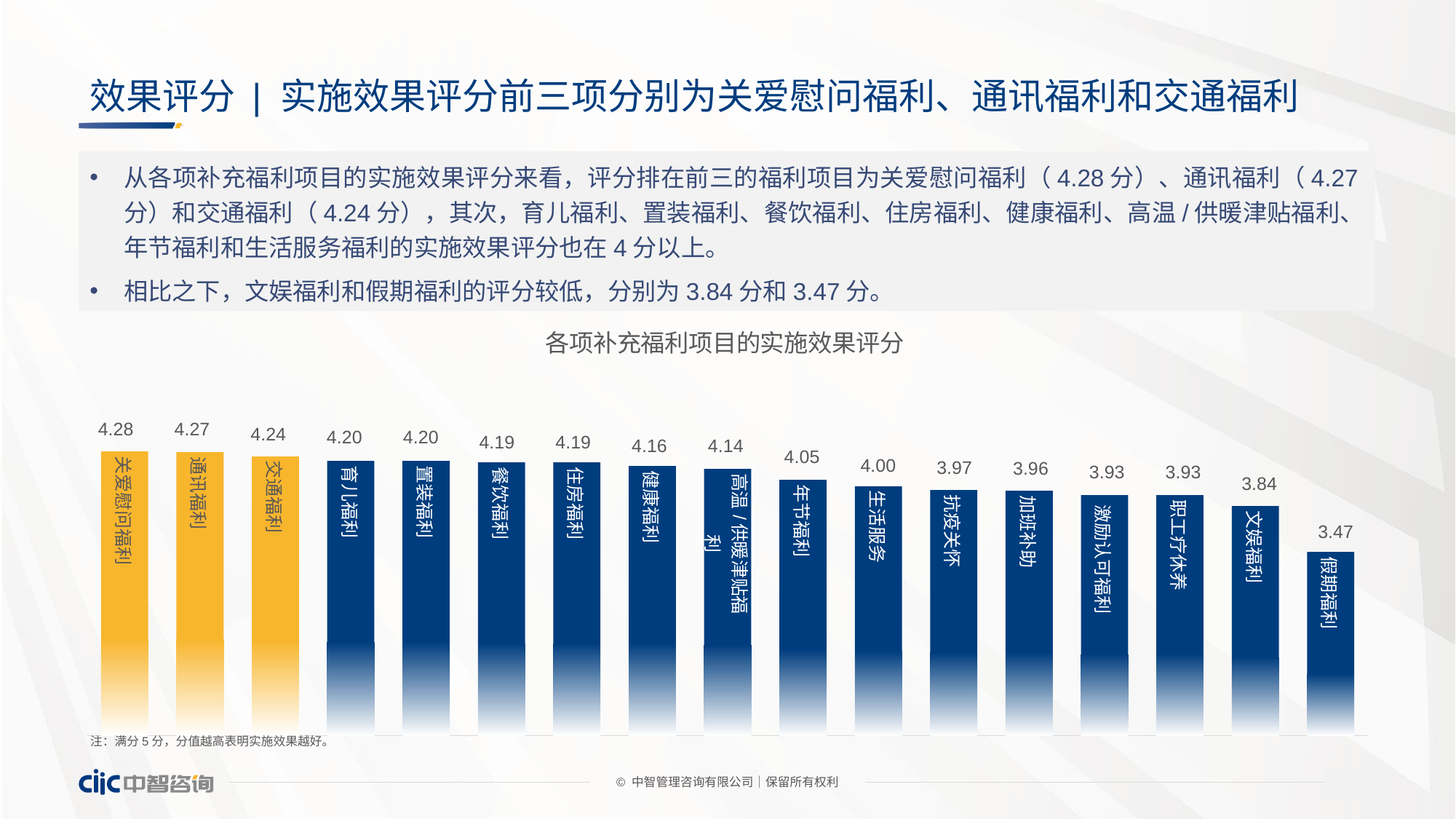

# 效果评分 | 实施效果评分前三项分别为关爱慰问福利、通讯福利和交通福利
从各项补充福利项目的实施效果评分来看，评分排在前三的福利项目为关爱慰问福利（4.28分）、通讯福利（4.27分）和交通福利（4.24分），其次，育儿福利、置装福利、餐饮福利、住房福利、健康福利、高温/供暖津贴福利、年节福利和生活服务福利的实施效果评分也在4分以上。
相比之下，文娱福利和假期福利的评分较低，分别为3.84分和3.47分。

### Chart: 各项补充福利项目的实施效果评分

| Category | 占比 |
|---|---|
| 关爱慰问福利 | 4.28 |
| 通讯福利 | 4.27 |
| 交通福利 | 4.24 |
| 育儿福利 | 4.2 |
| 置装福利 | 4.2 |
| 餐饮福利 | 4.19 |
| 住房福利 | 4.19 |
| 健康福利 | 4.16 |
| 高温/供暖津贴福利 | 4.14 |
| 年节福利 | 4.05 |
| 生活服务 | 4.0 |
| 抗疫关怀 | 3.97 |
| 加班补助 | 3.96 |
| 激励认可福利 | 3.93 |
| 职工疗休养 | 3.93 |
| 文娱福利 | 3.84 |
| 假期福利 | 3.47 |
4.28
4.27
4.24
4.20
4.20
4.19
4.19
4.16
4.14
4.05
4.00
3.97
3.96
3.93
3.93
3.84
3.47
注：满分5分，分值越高表明实施效果越好。
© 中智管理咨询有限公司│保留所有权利
17